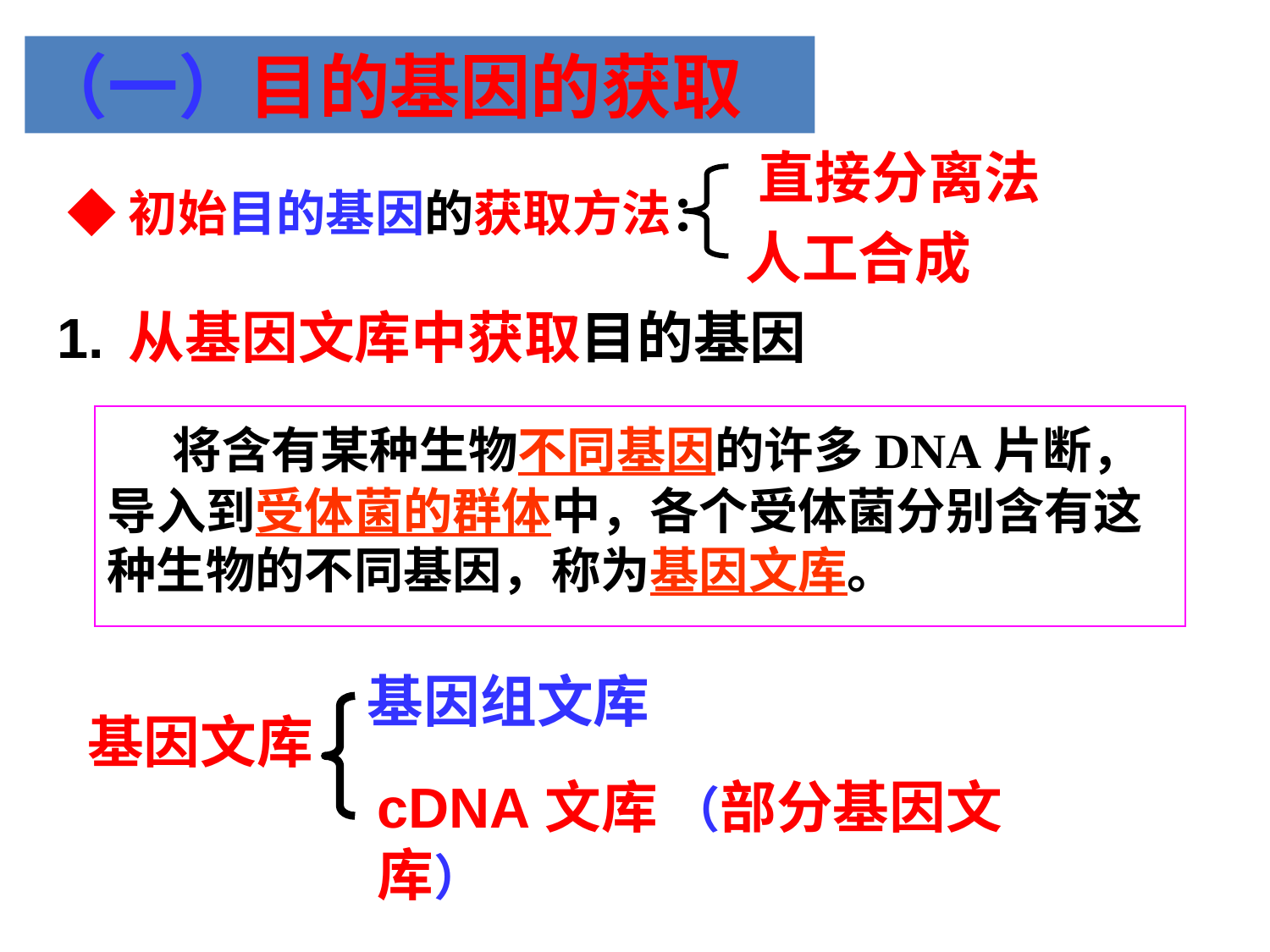

（一）目的基因的获取
  直接分离法
 人工合成

◆初始目的基因的获取方法：
1. 从基因文库中获取目的基因
    将含有某种生物不同基因的许多DNA片断，导入到受体菌的群体中，各个受体菌分别含有这种生物的不同基因，称为基因文库。
基因组文库
基因文库

cDNA文库 （部分基因文库）